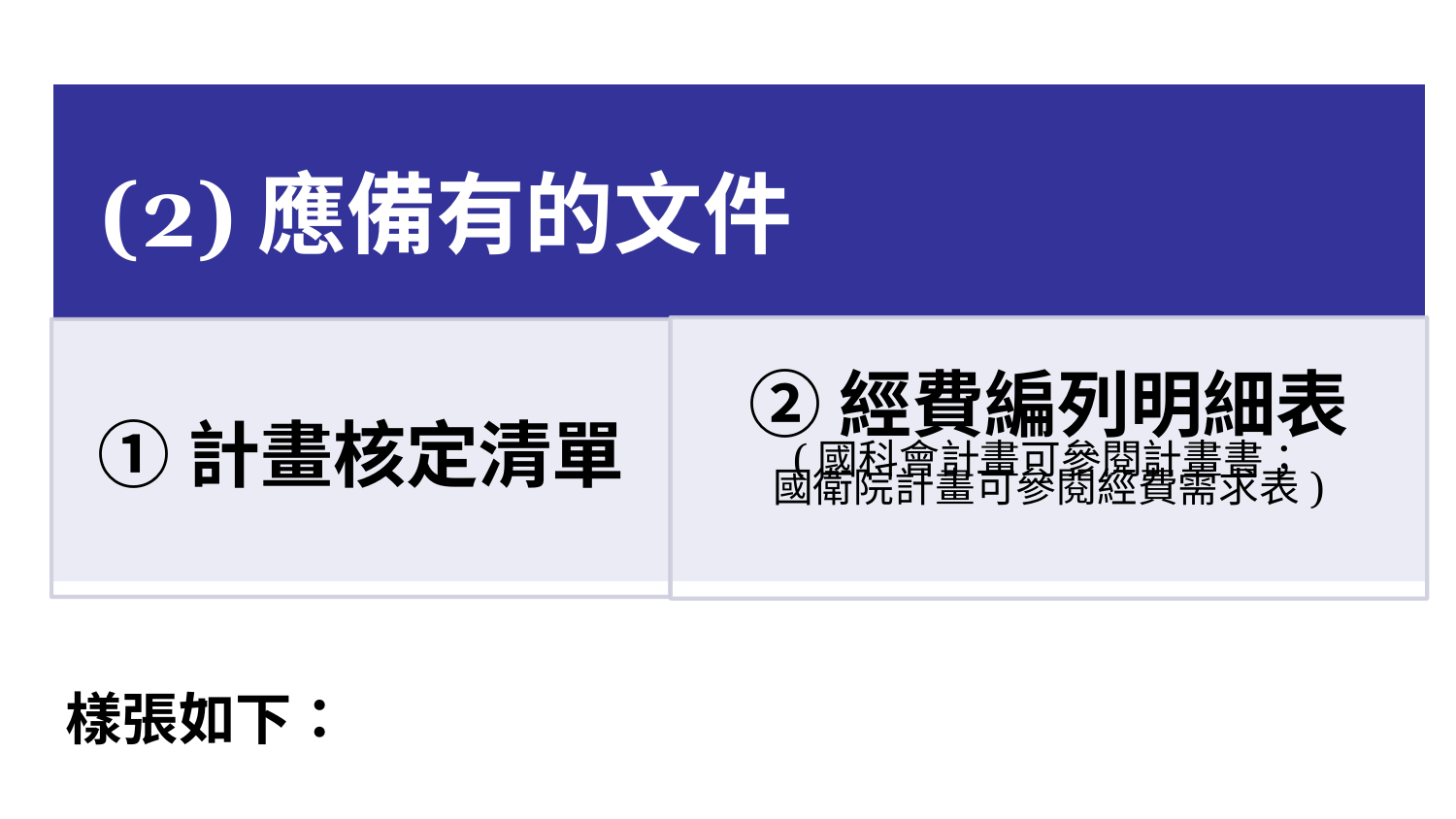

(2)應備有的文件
①計畫核定清單
②經費編列明細表
(國科會計畫可參閱計畫書；
國衛院計畫可參閱經費需求表)
樣張如下：